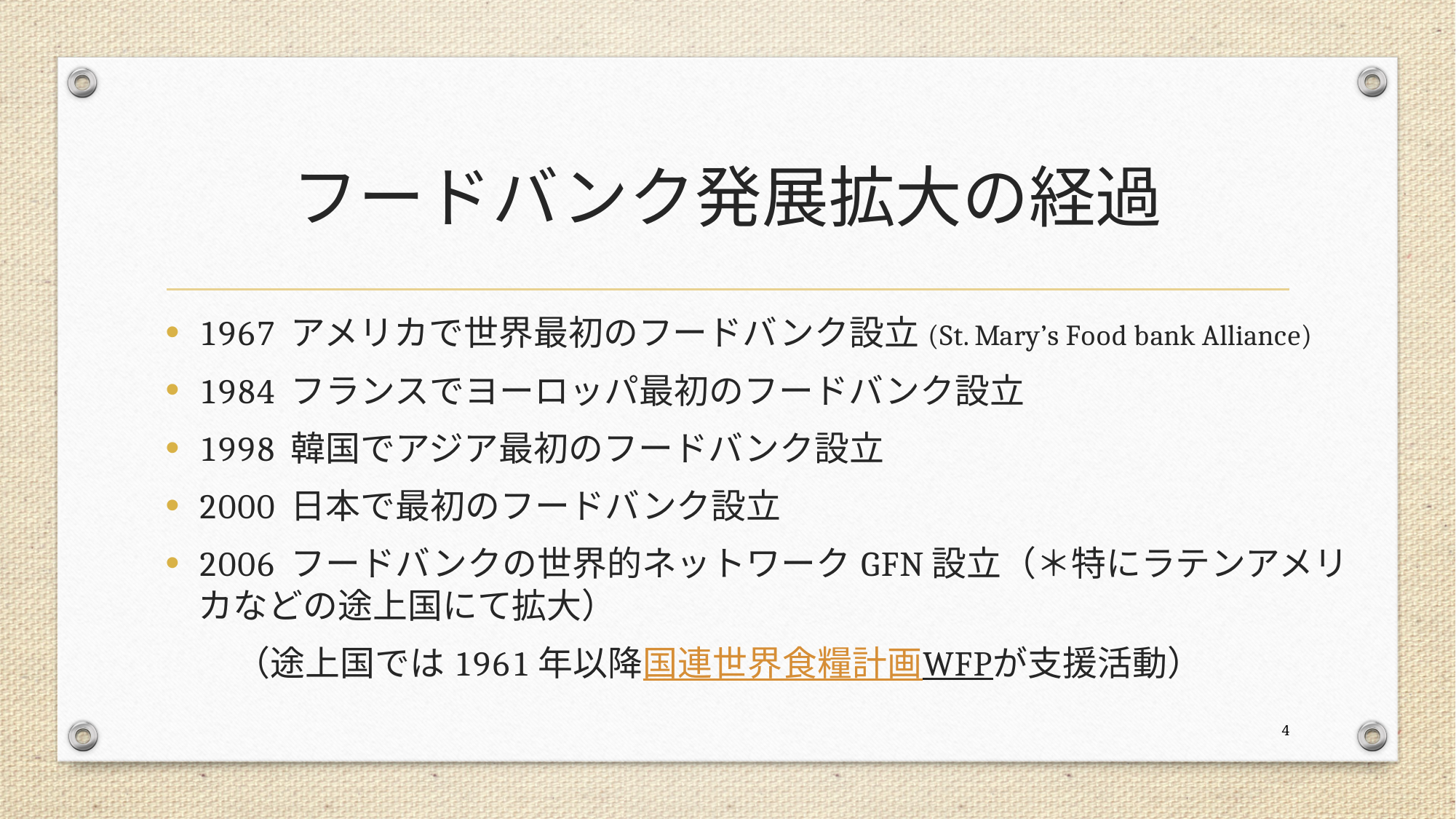

# フードバンク発展拡大の経過
1967 アメリカで世界最初のフードバンク設立(St. Mary’s Food bank Alliance)
1984 フランスでヨーロッパ最初のフードバンク設立
1998 韓国でアジア最初のフードバンク設立
2000 日本で最初のフードバンク設立
2006 フードバンクの世界的ネットワークGFN設立（＊特にラテンアメリカなどの途上国にて拡大）
　　（途上国では1961年以降国連世界食糧計画WFPが支援活動）
4